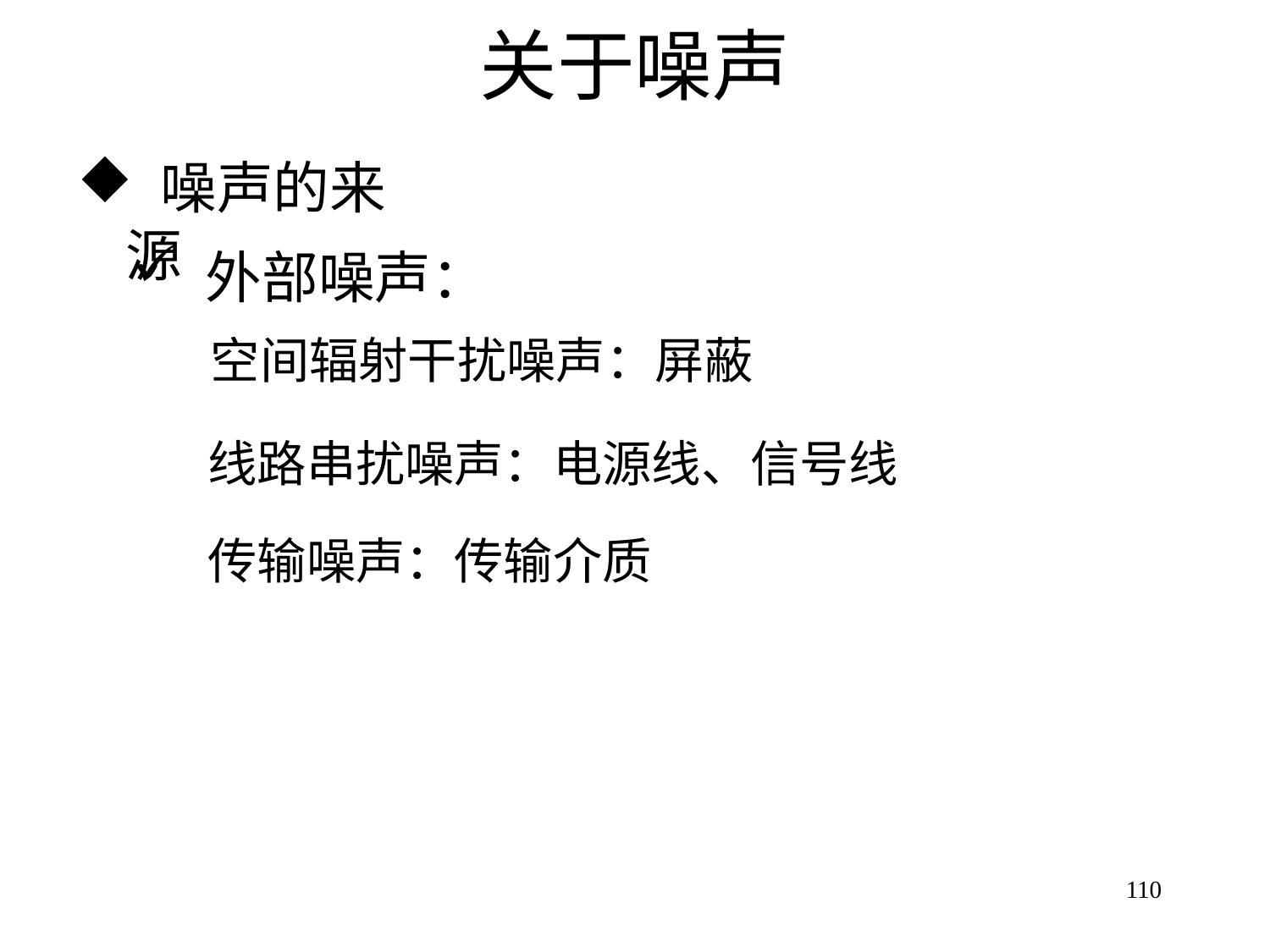

# 关于噪声
 噪声的来源
 外部噪声：
空间辐射干扰噪声：屏蔽
线路串扰噪声：电源线、信号线
传输噪声：传输介质
110